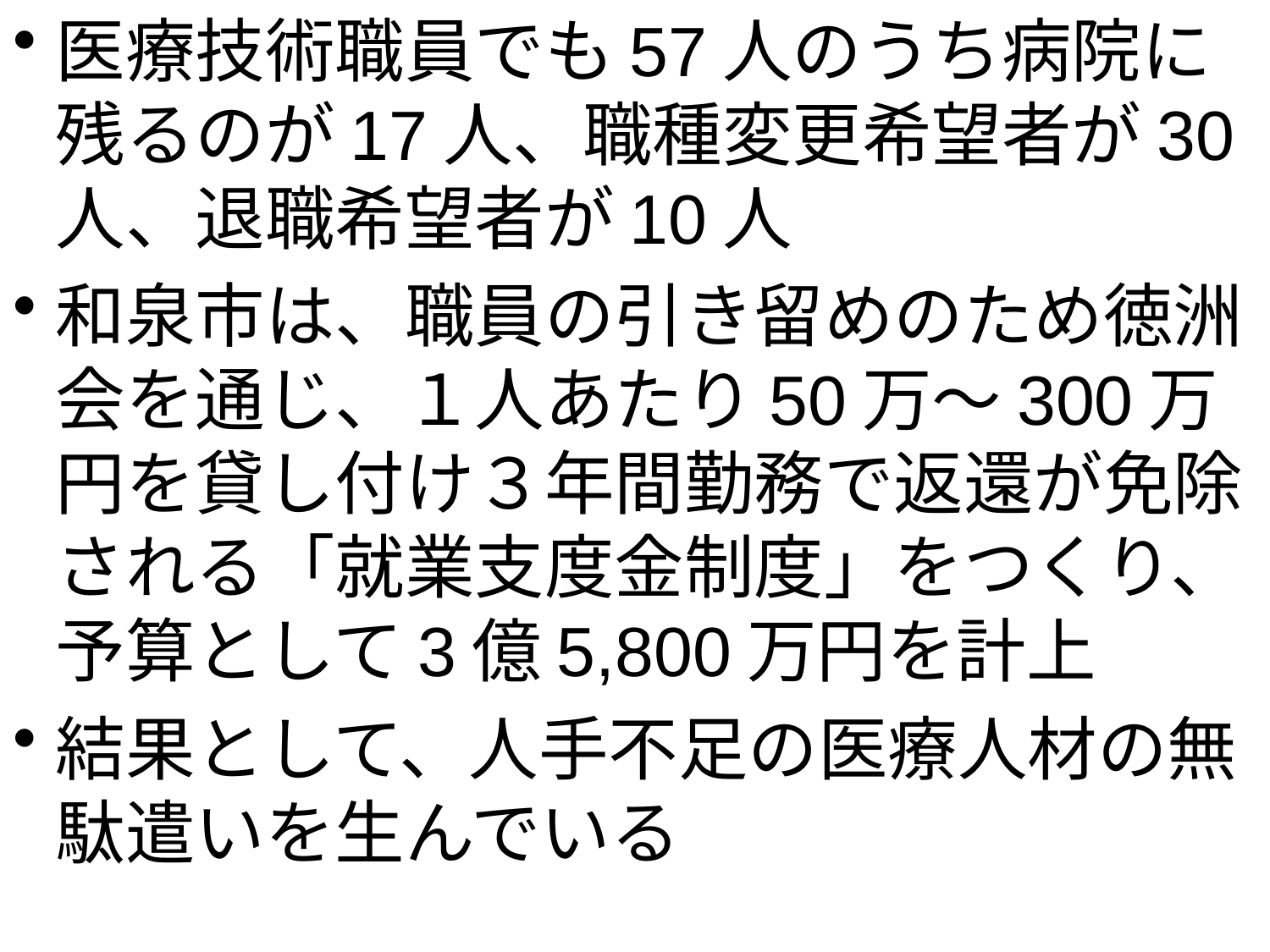

医療技術職員でも57人のうち病院に残るのが17人、職種変更希望者が30人、退職希望者が10人
和泉市は、職員の引き留めのため徳洲会を通じ、１人あたり50万～300万円を貸し付け３年間勤務で返還が免除される「就業支度金制度」をつくり、予算として3億5,800万円を計上
結果として、人手不足の医療人材の無駄遣いを生んでいる

#